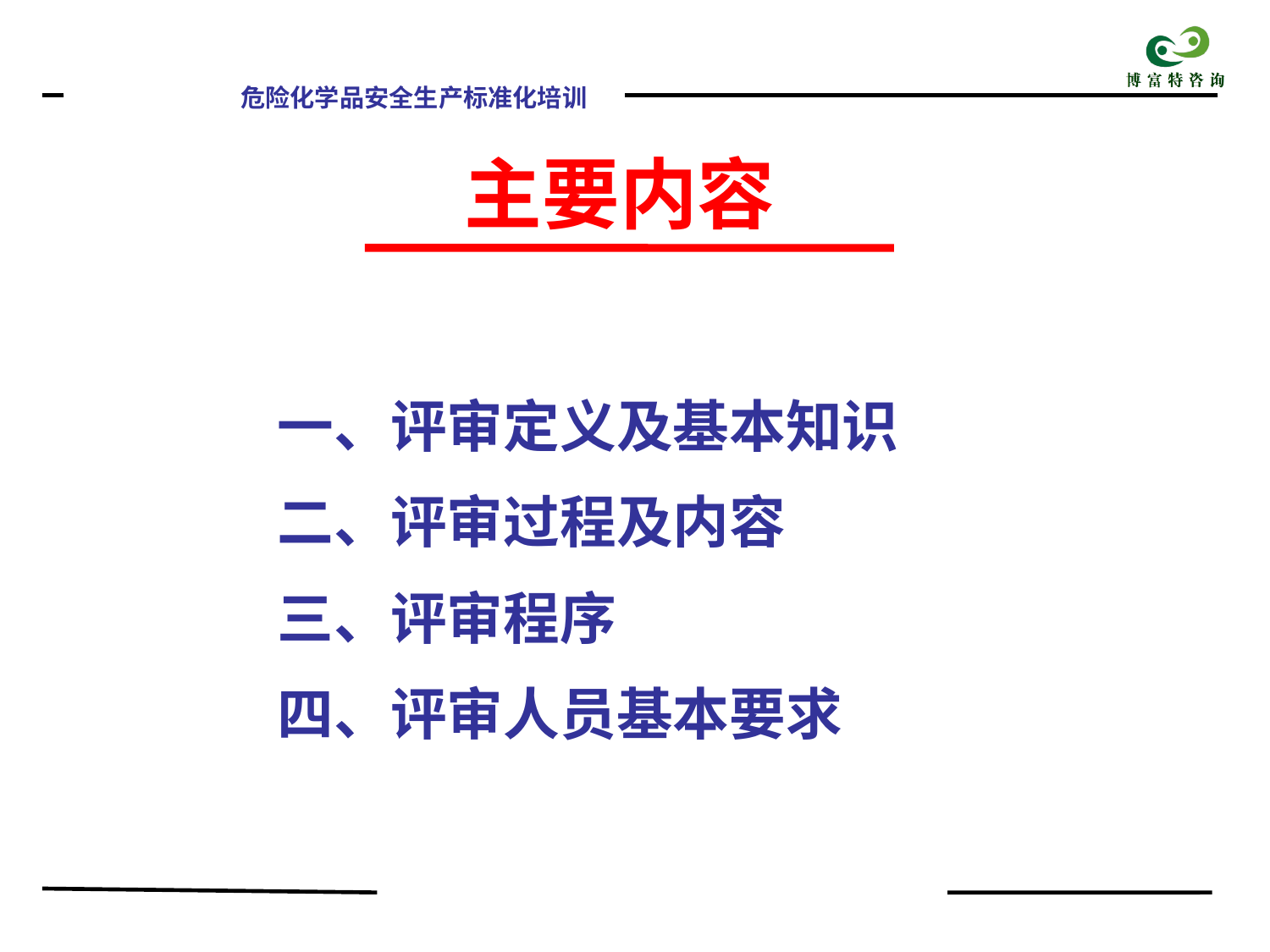

主要内容

一、评审定义及基本知识
二、评审过程及内容
三、评审程序
四、评审人员基本要求